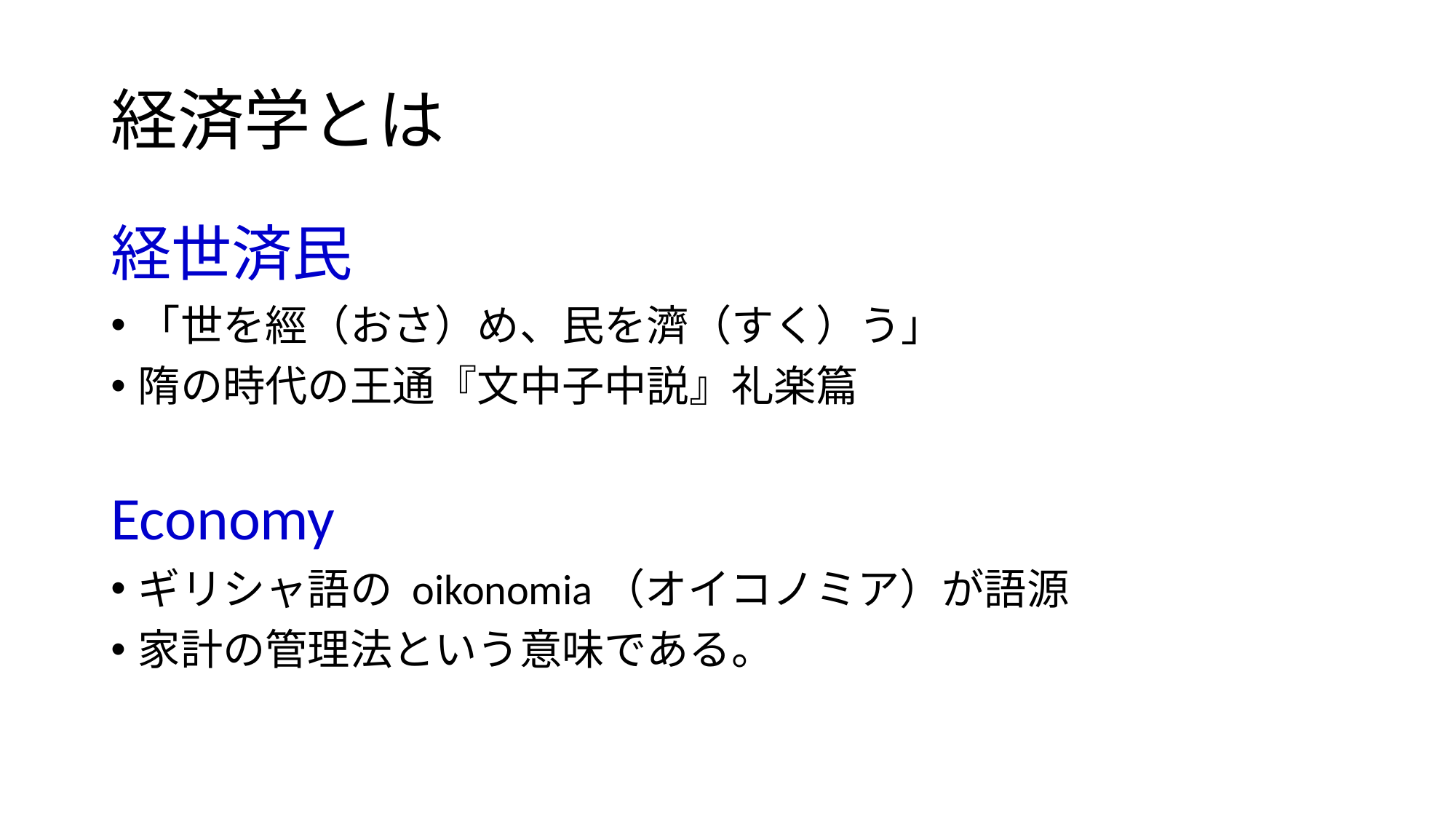

# 経済学とは
経世済民
「世を經（おさ）め、民を濟（すく）う」
隋の時代の王通『文中子中説』礼楽篇

Economy
ギリシャ語の oikonomia（オイコノミア）が語源
家計の管理法という意味である。